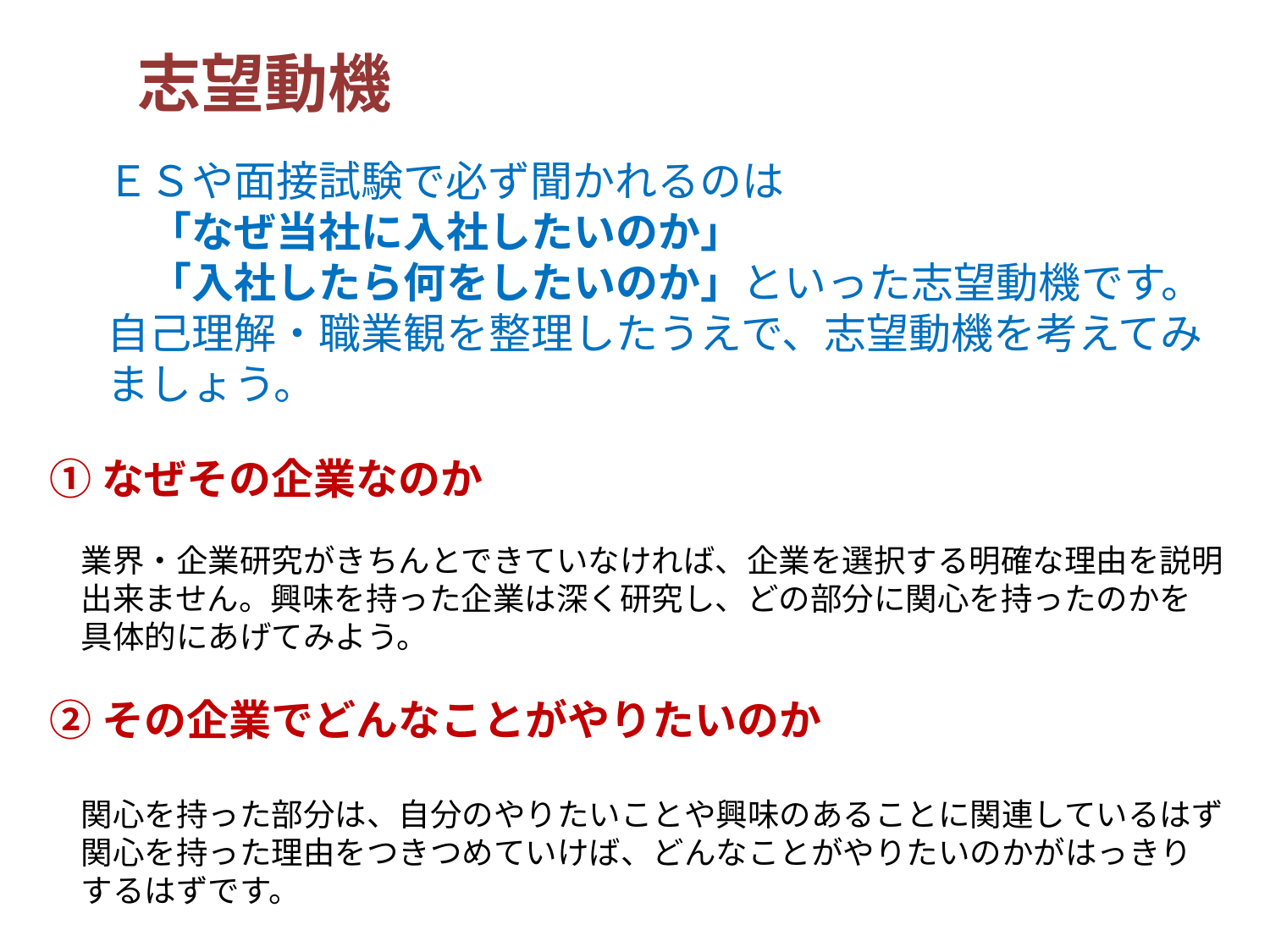

志望動機
ＥＳや面接試験で必ず聞かれるのは
　「なぜ当社に入社したいのか」
　「入社したら何をしたいのか」といった志望動機です。
自己理解・職業観を整理したうえで、志望動機を考えてみましょう。

①なぜその企業なのか

　業界・企業研究がきちんとできていなければ、企業を選択する明確な理由を説明
　出来ません。興味を持った企業は深く研究し、どの部分に関心を持ったのかを
　具体的にあげてみよう。

②その企業でどんなことがやりたいのか

　関心を持った部分は、自分のやりたいことや興味のあることに関連しているはず
　関心を持った理由をつきつめていけば、どんなことがやりたいのかがはっきり
　するはずです。